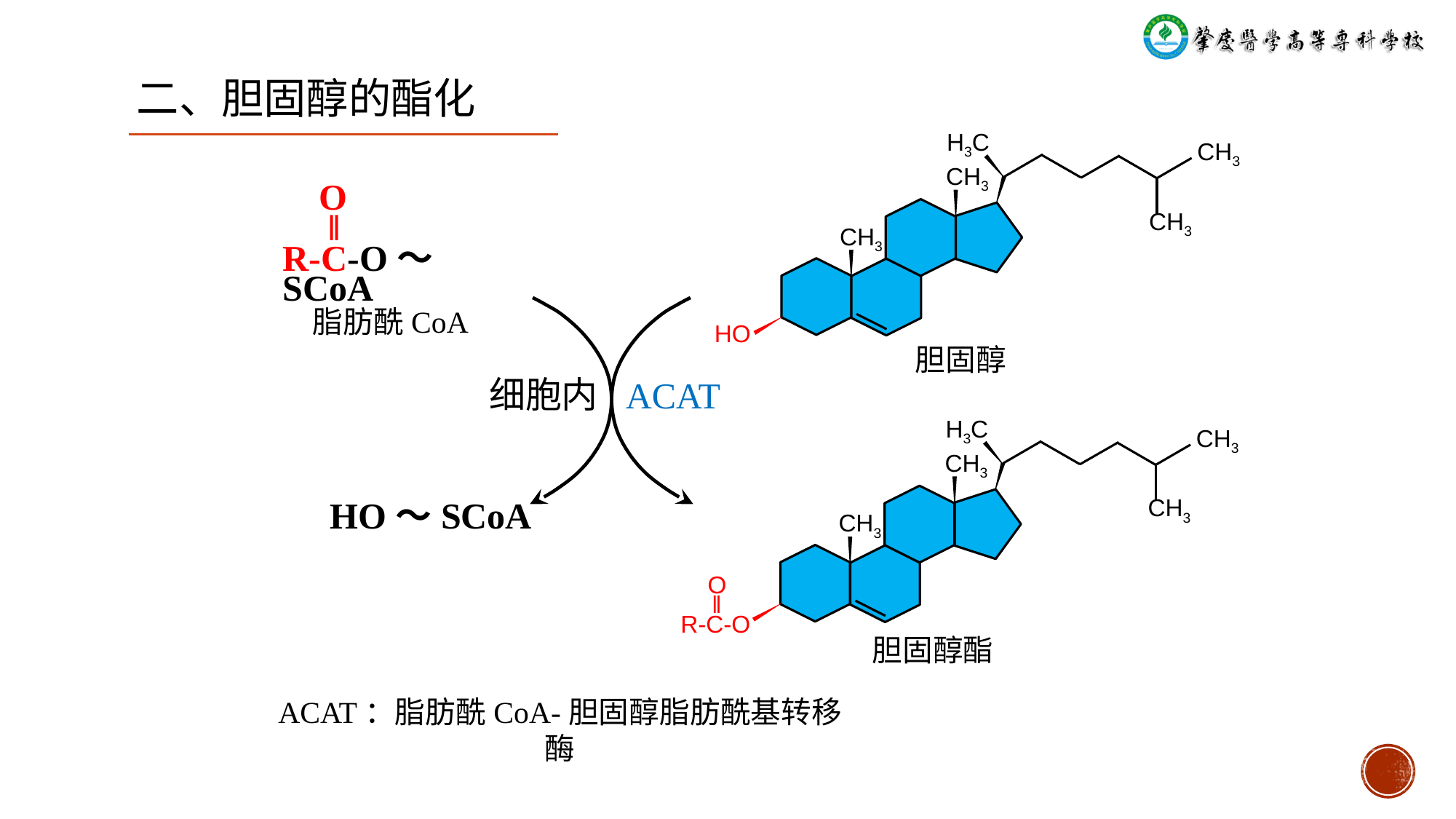

二、胆固醇的酯化
H3C
CH3

CH3

    O
     ‖
R-C-O～SCoA

CH3
CH3

脂肪酰CoA

HO
胆固醇
细胞内
ACAT
H3C
CH3

CH3

HO～SCoA

CH3
CH3

    O
     ‖
R-C-O

胆固醇酯
ACAT：脂肪酰CoA-胆固醇脂肪酰基转移酶